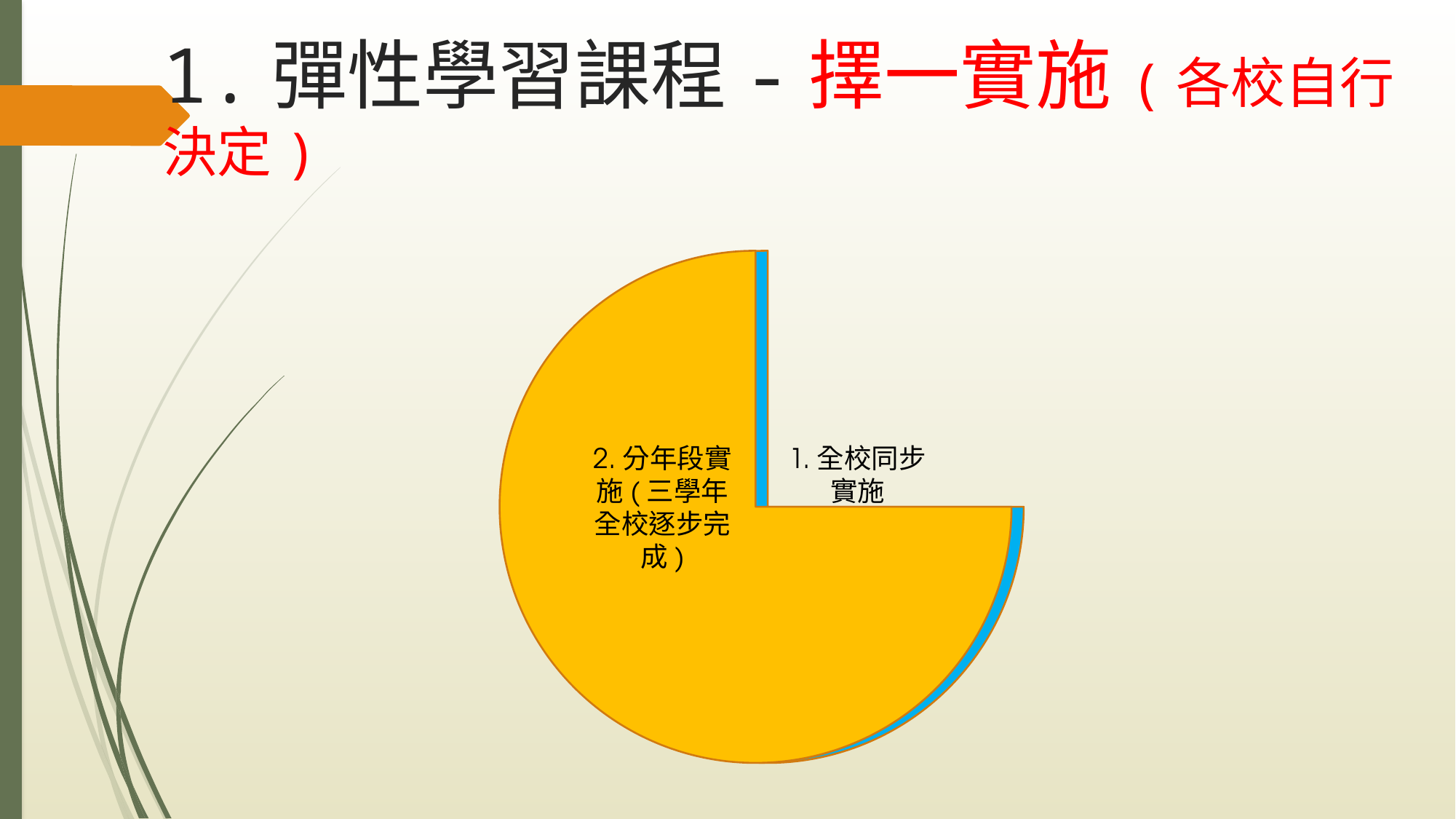

# 1.彈性學習課程-擇一實施(各校自行決定)
1.全校同步實施
(108學年度)
2.分年段實施(三學年全校逐步完成)